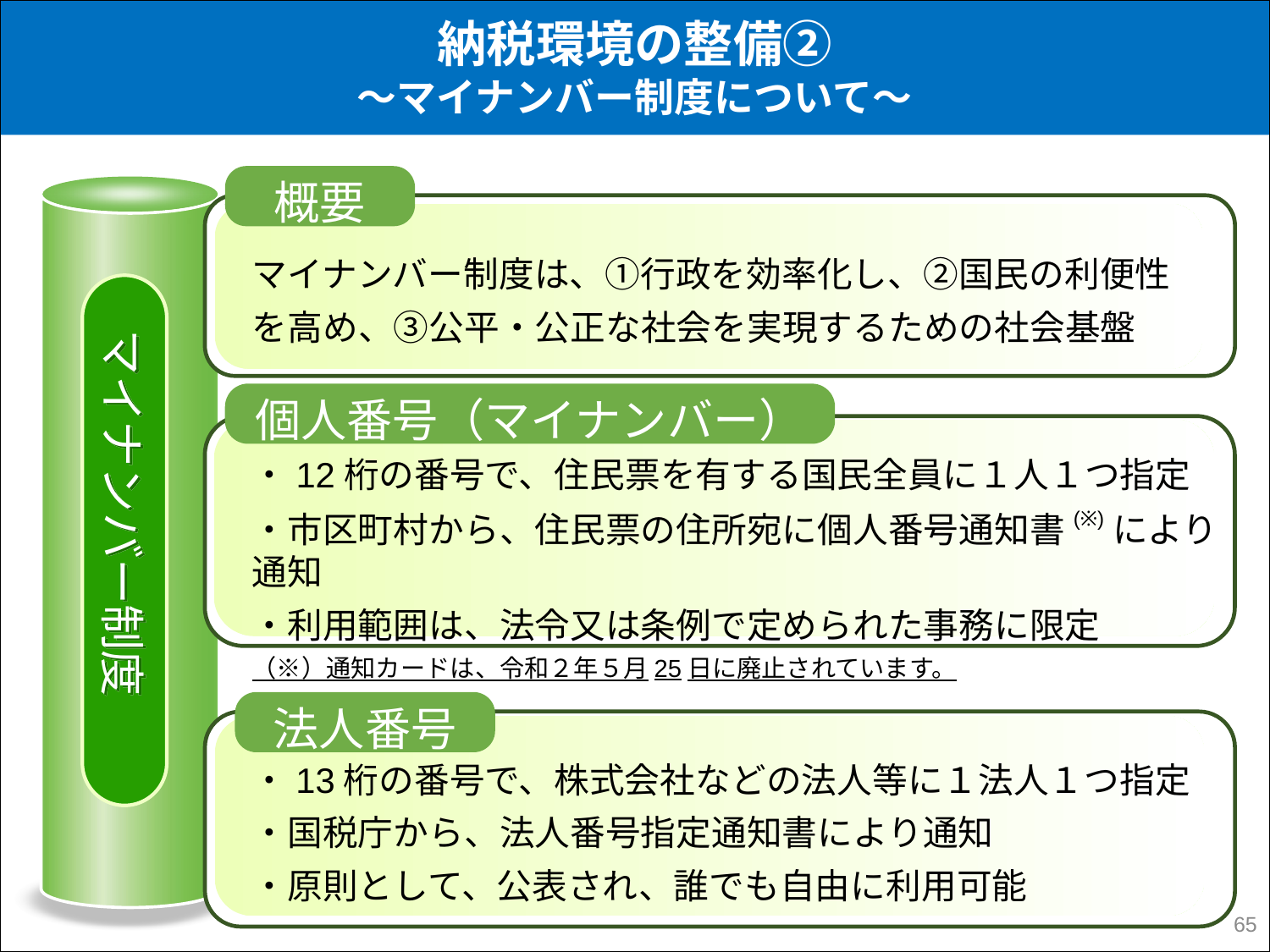

# 納税環境の整備② ～マイナンバー制度について～

概要

マイナンバー制度

マイナンバー制度は、①行政を効率化し、②国民の利便性
を高め、③公平・公正な社会を実現するための社会基盤
個人番号（マイナンバー）

・12桁の番号で、住民票を有する国民全員に１人１つ指定
・市区町村から、住民票の住所宛に個人番号通知書(※)により通知
・利用範囲は、法令又は条例で定められた事務に限定
（※）通知カードは、令和２年５月25日に廃止されています。
法人番号

・13桁の番号で、株式会社などの法人等に１法人１つ指定
・国税庁から、法人番号指定通知書により通知
・原則として、公表され、誰でも自由に利用可能
65